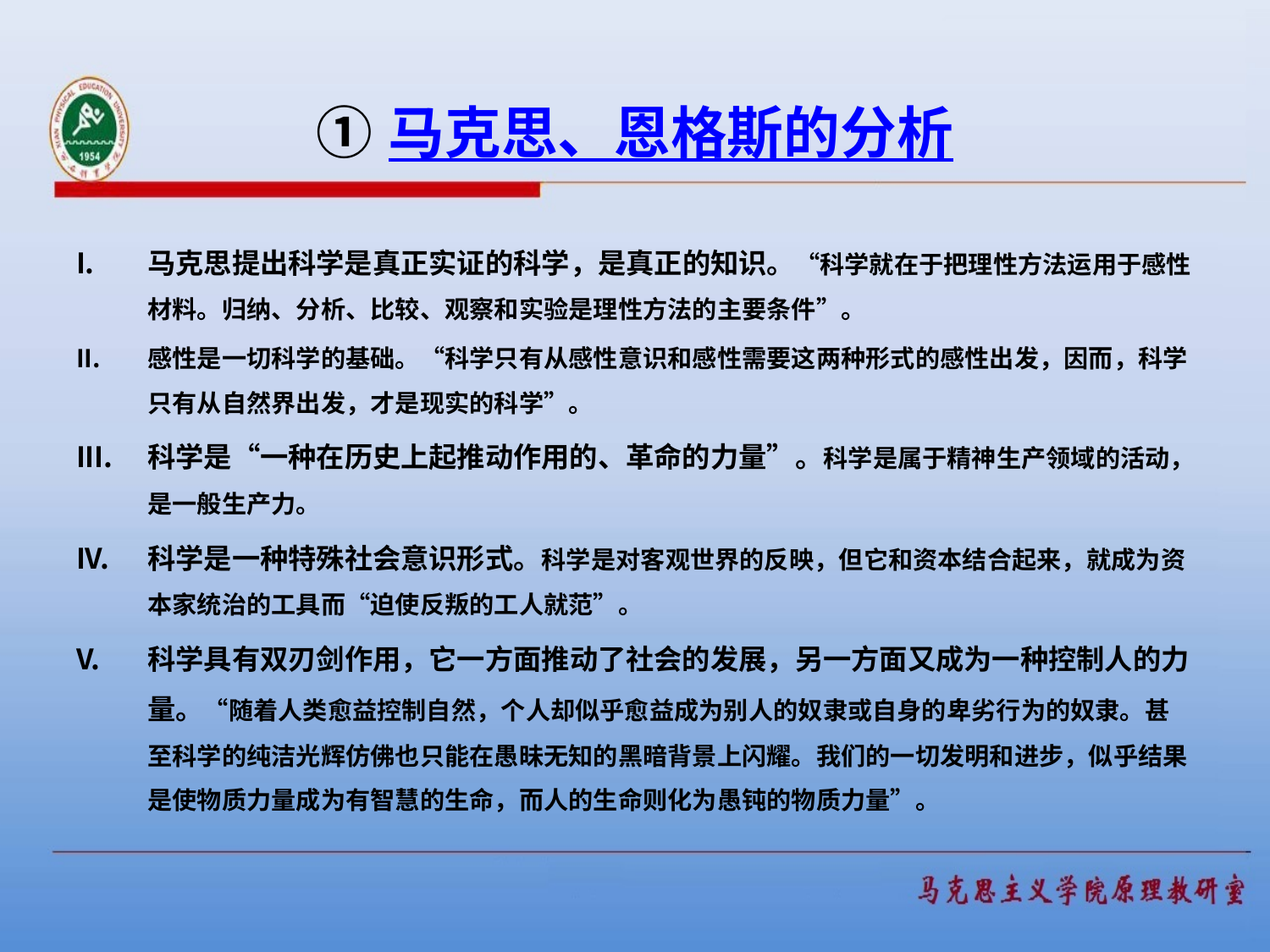

# 马克思、恩格斯的分析
马克思提出科学是真正实证的科学，是真正的知识。“科学就在于把理性方法运用于感性材料。归纳、分析、比较、观察和实验是理性方法的主要条件”。
感性是一切科学的基础。“科学只有从感性意识和感性需要这两种形式的感性出发，因而，科学只有从自然界出发，才是现实的科学”。
科学是“一种在历史上起推动作用的、革命的力量”。科学是属于精神生产领域的活动，是一般生产力。
科学是一种特殊社会意识形式。科学是对客观世界的反映，但它和资本结合起来，就成为资本家统治的工具而“迫使反叛的工人就范”。
科学具有双刃剑作用，它一方面推动了社会的发展，另一方面又成为一种控制人的力量。“随着人类愈益控制自然，个人却似乎愈益成为别人的奴隶或自身的卑劣行为的奴隶。甚至科学的纯洁光辉仿佛也只能在愚昧无知的黑暗背景上闪耀。我们的一切发明和进步，似乎结果是使物质力量成为有智慧的生命，而人的生命则化为愚钝的物质力量”。